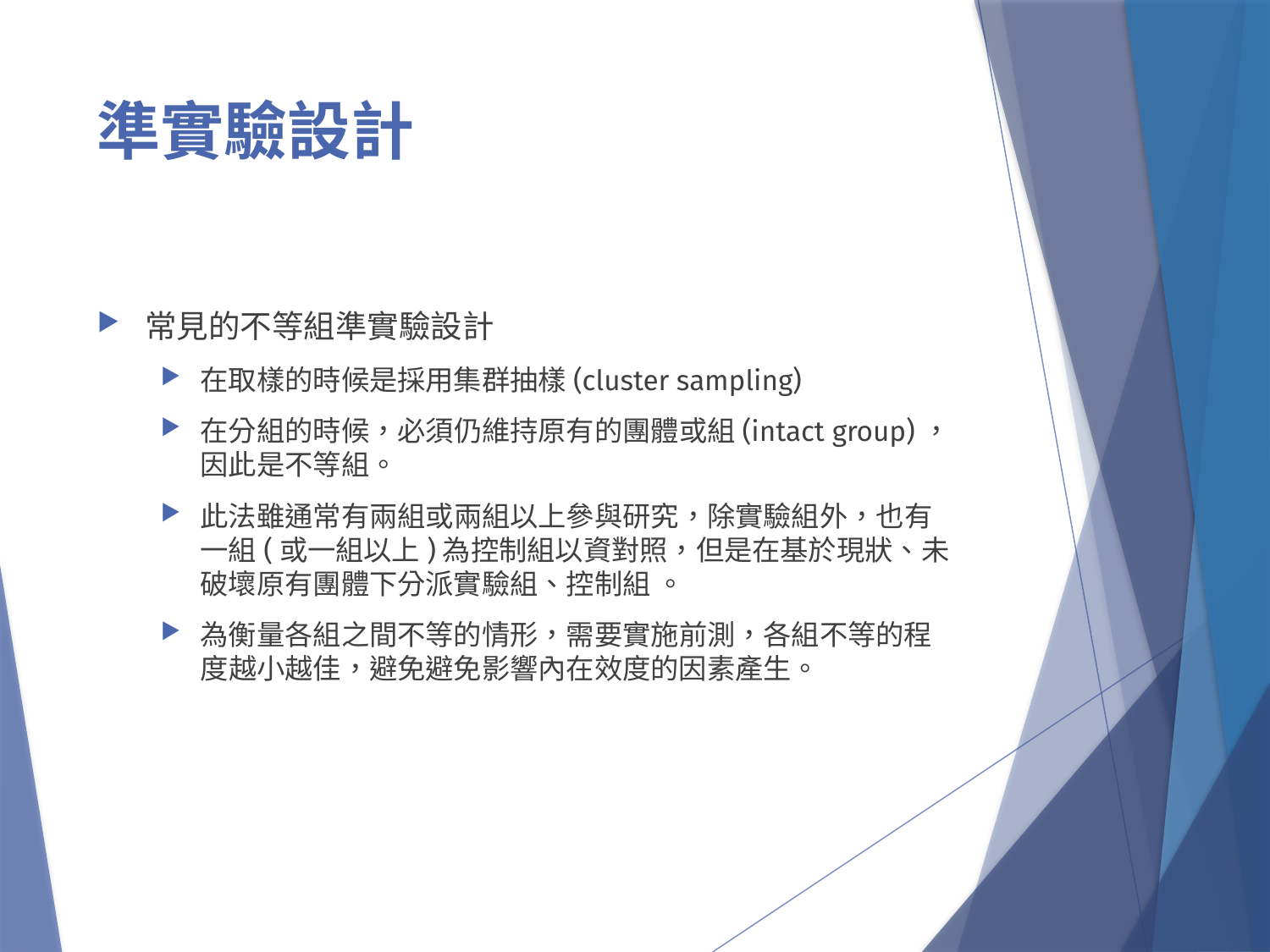

# 準實驗設計
常見的不等組準實驗設計
在取樣的時候是採用集群抽樣(cluster sampling)
在分組的時候，必須仍維持原有的團體或組(intact group)，因此是不等組。
此法雖通常有兩組或兩組以上參與研究，除實驗組外，也有一組(或一組以上)為控制組以資對照，但是在基於現狀、未破壞原有團體下分派實驗組、控制組 。
為衡量各組之間不等的情形，需要實施前測，各組不等的程度越小越佳，避免避免影響內在效度的因素產生。